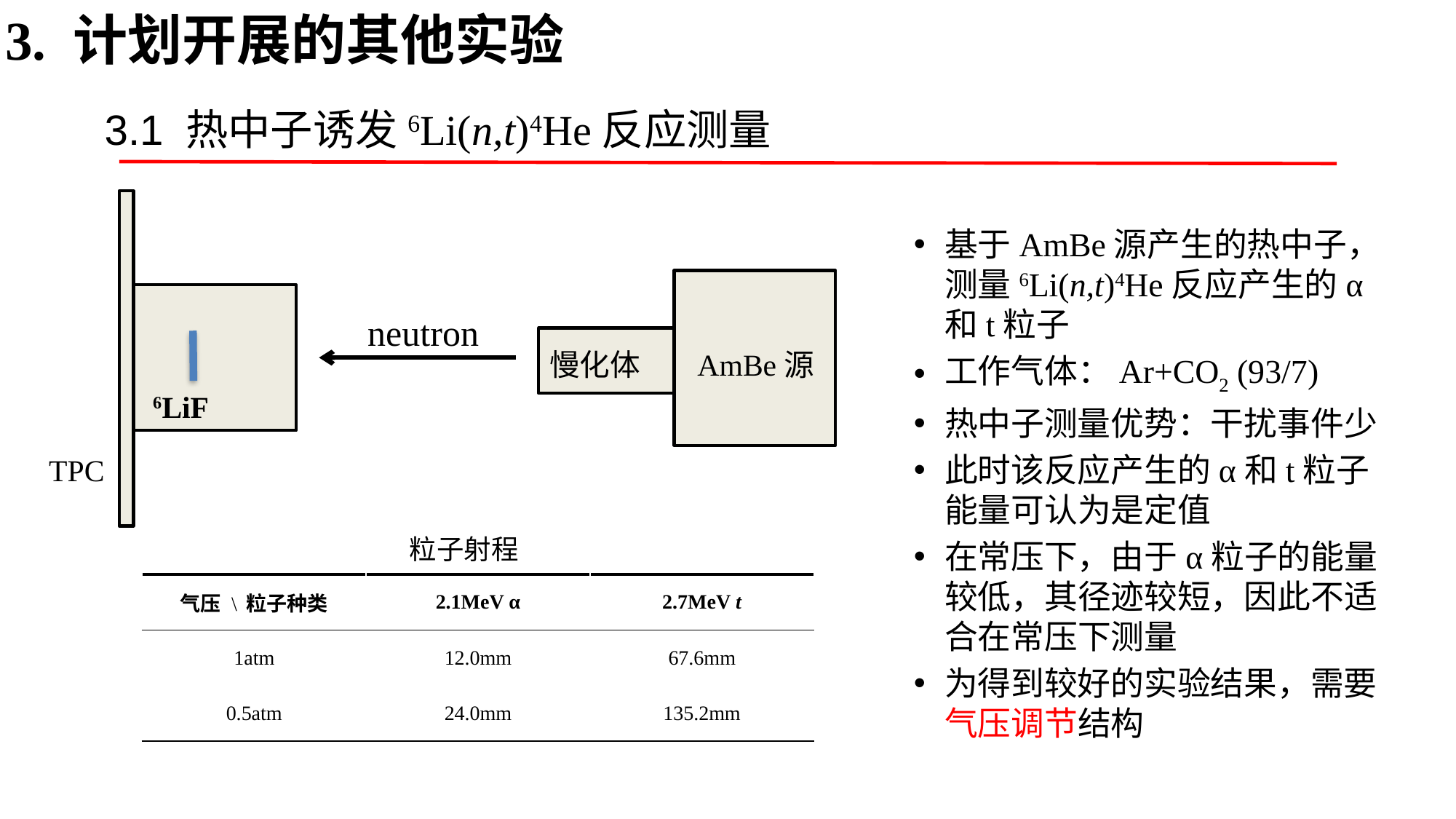

3. 计划开展的其他实验
# 3.1 热中子诱发6Li(n,t)4He反应测量

6LiF
TPC
neutron

慢化体
AmBe源
基于AmBe源产生的热中子，测量6Li(n,t)4He反应产生的α和t粒子
工作气体：Ar+CO2 (93/7)
热中子测量优势：干扰事件少
此时该反应产生的α和t粒子能量可认为是定值
在常压下，由于α粒子的能量较低，其径迹较短，因此不适合在常压下测量
为得到较好的实验结果，需要气压调节结构

粒子射程
| 气压 \ 粒子种类 | 2.1MeV α | 2.7MeV t |
| --- | --- | --- |
| 1atm | 12.0mm | 67.6mm |
| 0.5atm | 24.0mm | 135.2mm |
19